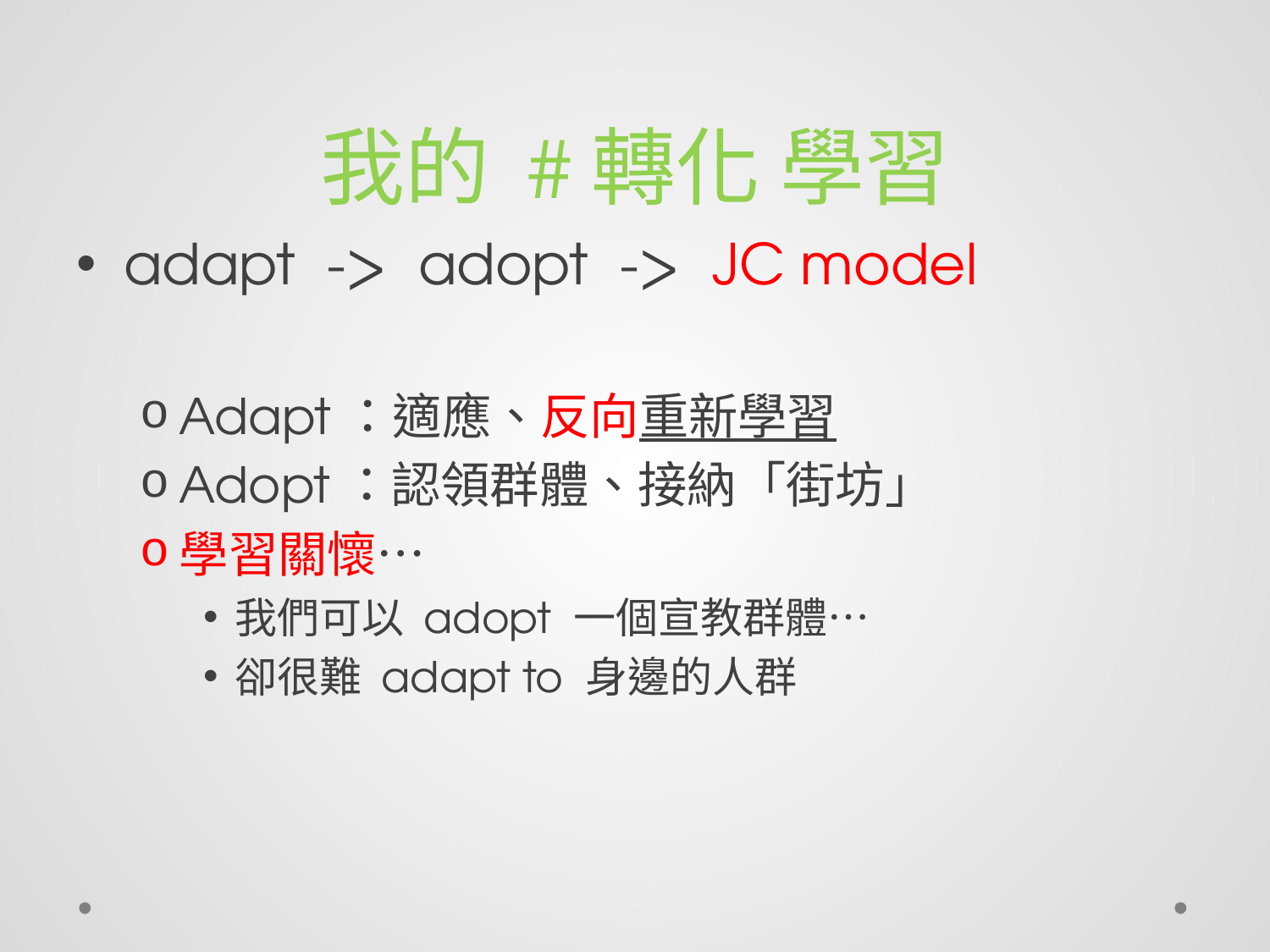

# 我的 #轉化 學習
adapt  ->  adopt  ->  JC model

Adapt：適應、反向重新學習
Adopt：認領群體、接納「街坊」
學習關懷…
我們可以 adopt 一個宣教群體…
卻很難 adapt to 身邊的人群